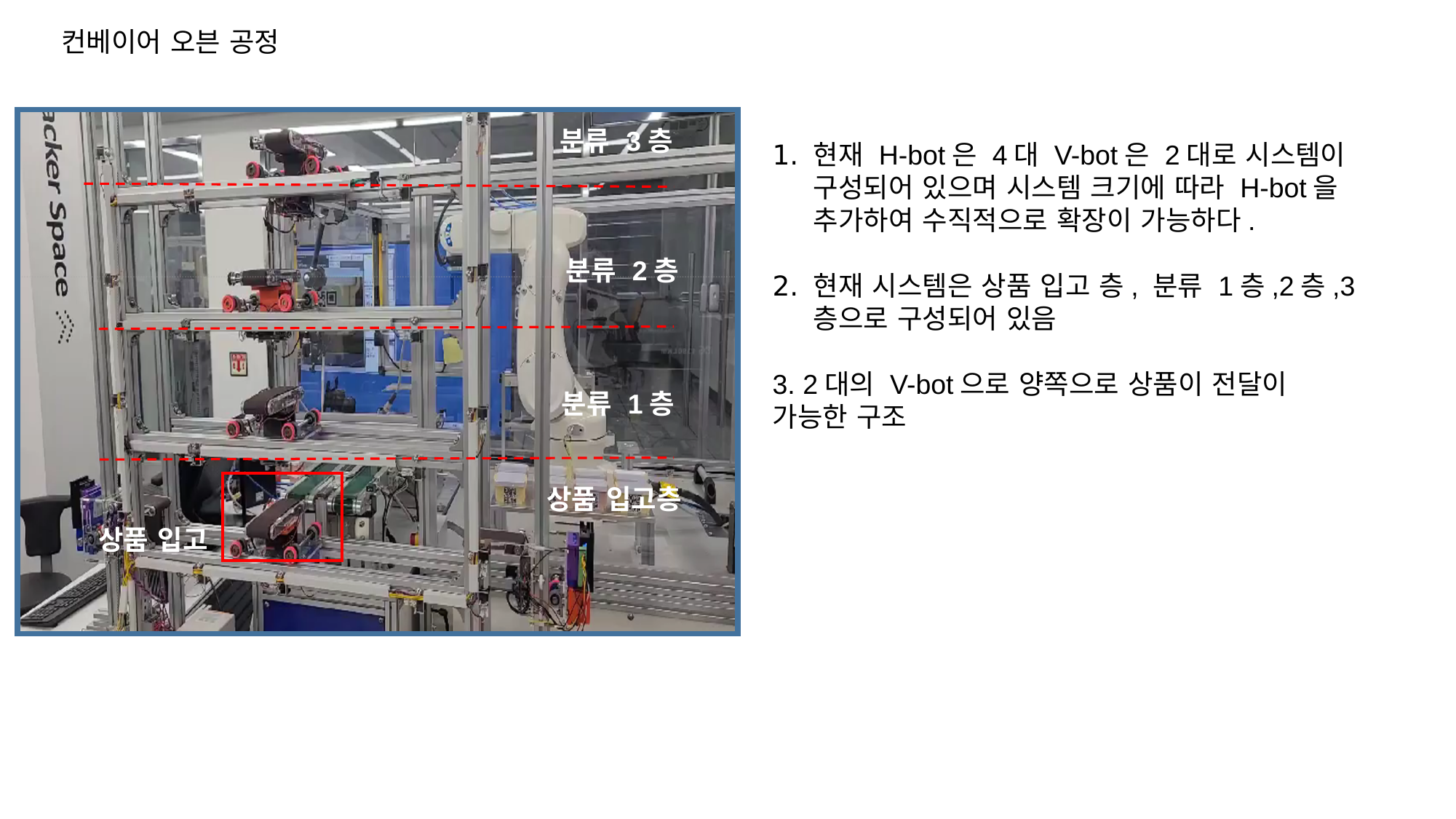

컨베이어 오븐 공정

분류 3층
현재 H-bot은 4대 V-bot은 2대로 시스템이 구성되어 있으며 시스템 크기에 따라 H-bot을 추가하여 수직적으로 확장이 가능하다.

현재 시스템은 상품 입고 층, 분류 1층,2층,3층으로 구성되어 있음

3. 2대의 V-bot으로 양쪽으로 상품이 전달이 가능한 구조

분류 2층
팔레트
분류 1층

상품 입고층
상품 입고